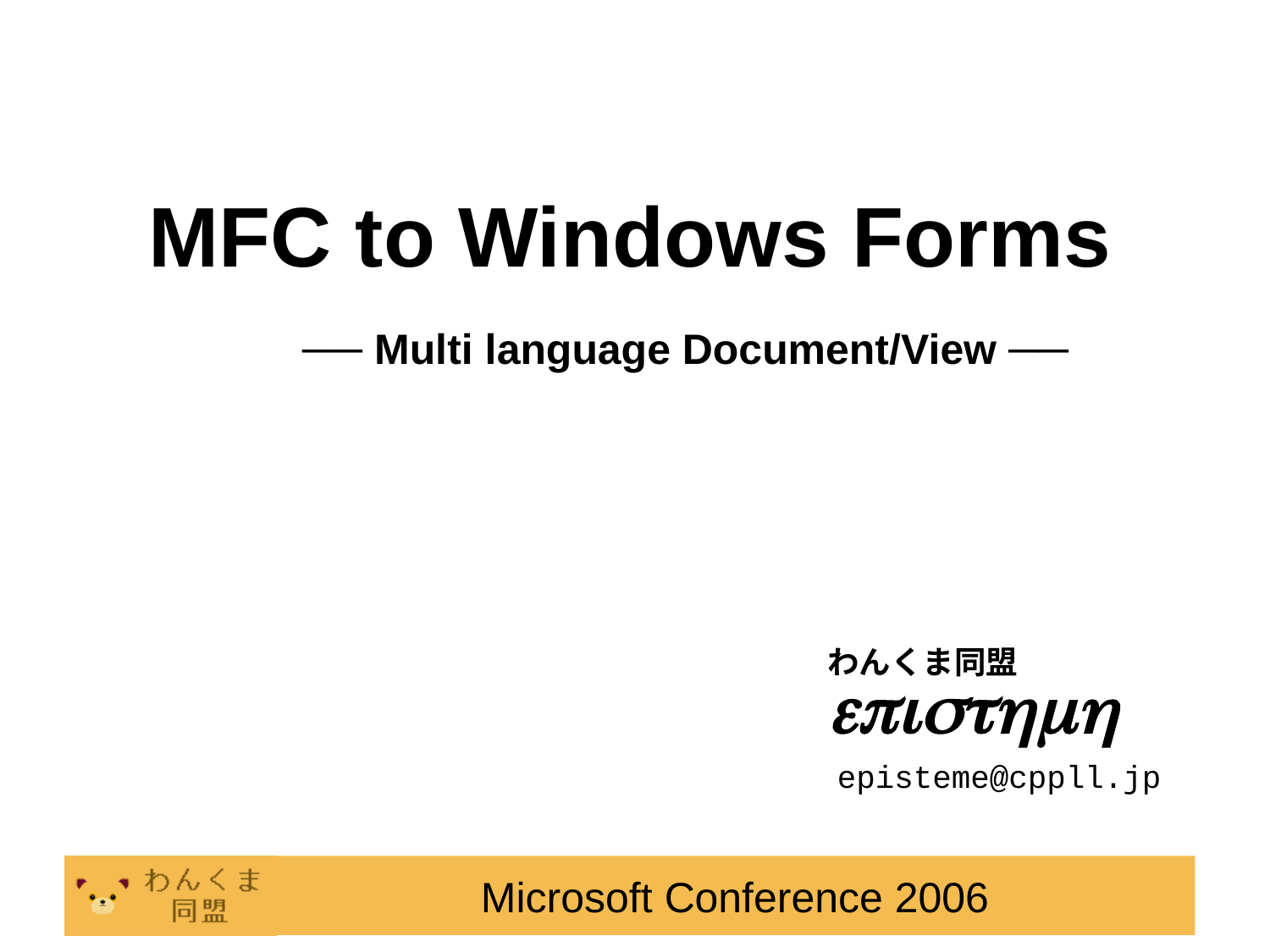

MFC to Windows Forms
── Multi language Document/View ──
わんくま同盟
επιστημη
episteme@cppll.jp